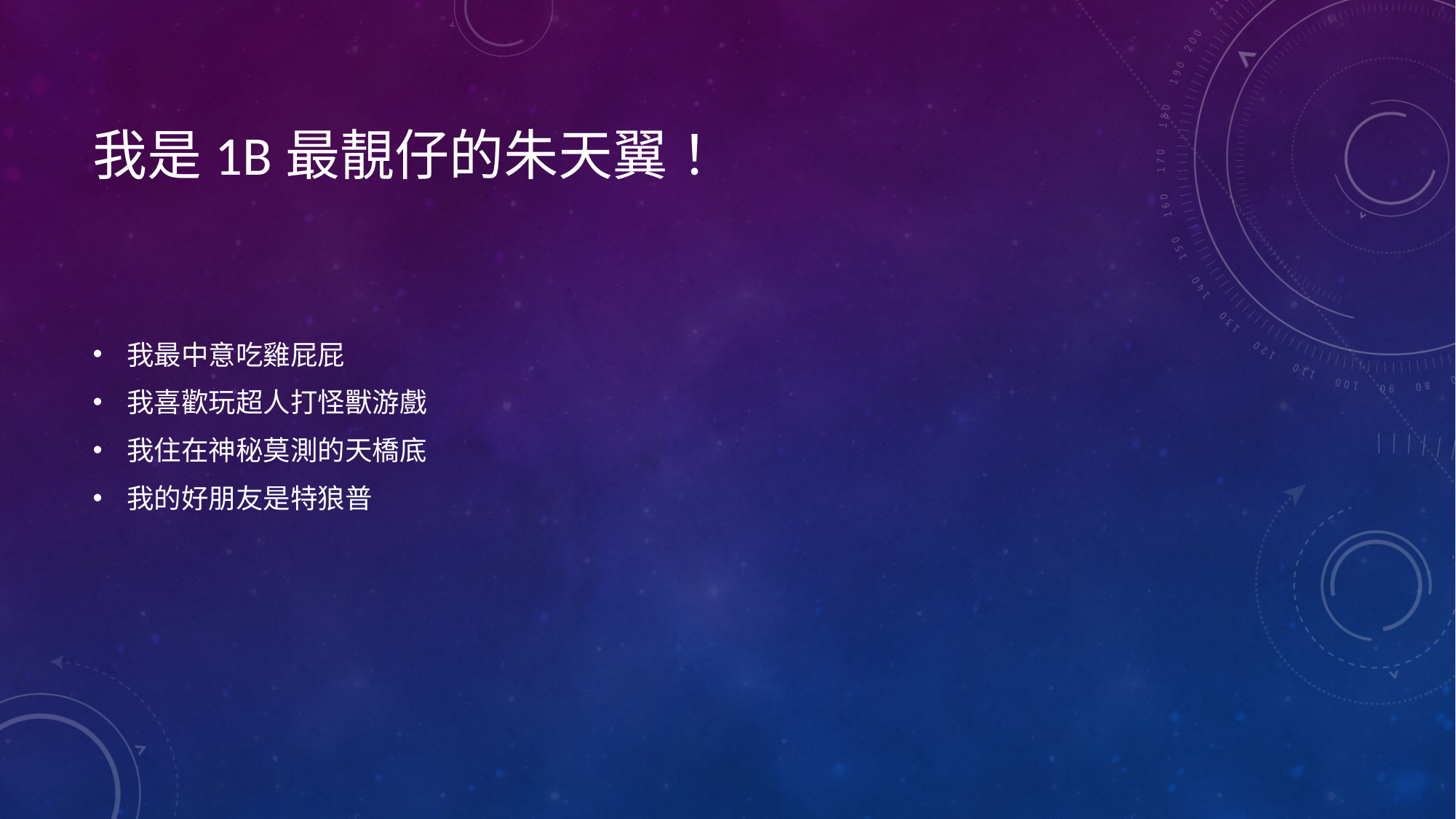

# 我是1b最靚仔的朱天翼！
我最中意吃雞屁屁
我喜歡玩超人打怪獸游戲
我住在神秘莫測的天橋底
我的好朋友是特狼普